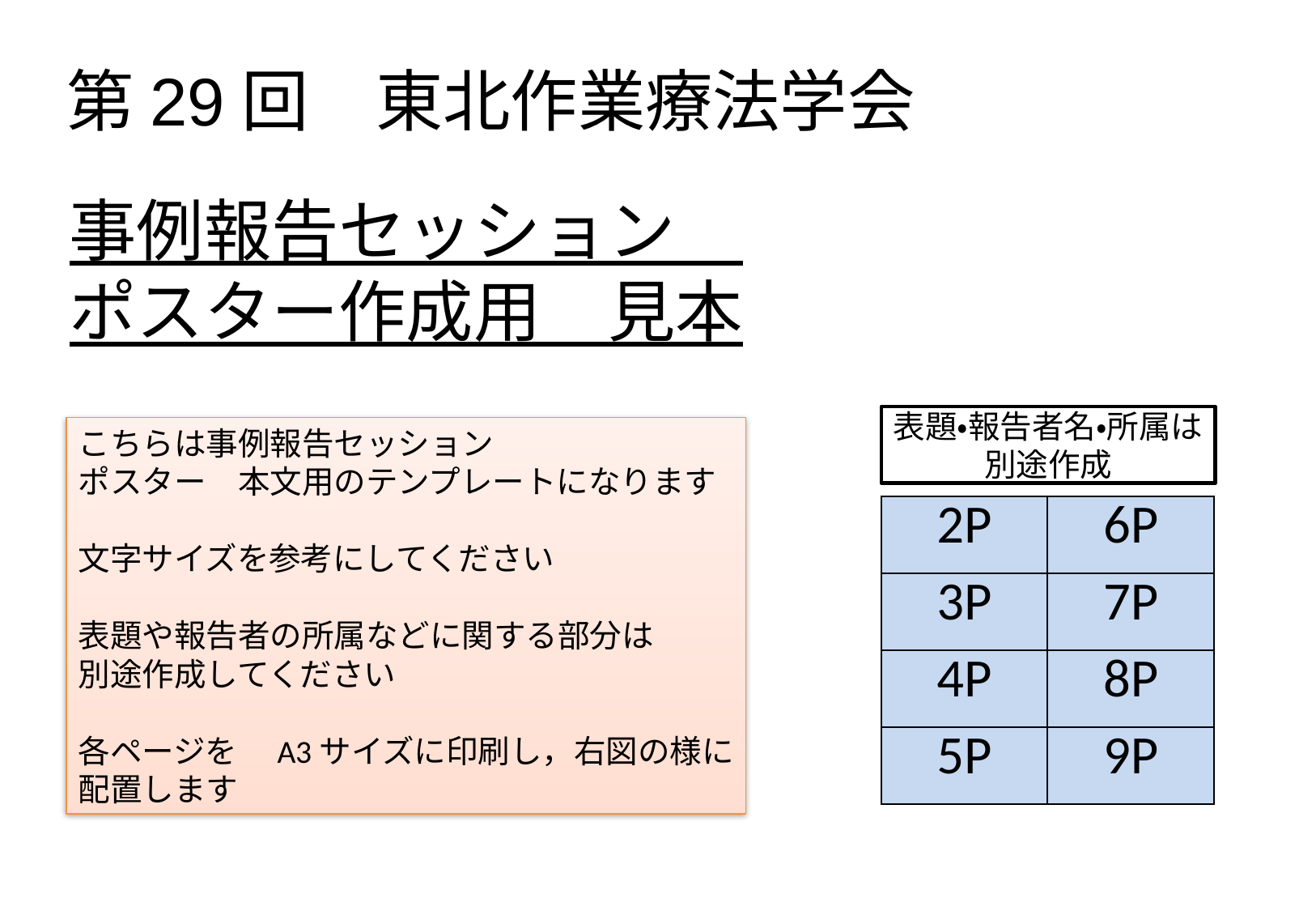

第29回　東北作業療法学会
事例報告セッション
ポスター作成用　見本
表題・報告者名・所属は別途作成
こちらは事例報告セッション
ポスター　本文用のテンプレートになります

文字サイズを参考にしてください

表題や報告者の所属などに関する部分は
別途作成してください

各ページを　A3サイズに印刷し，右図の様に
配置します
| 2P | 6P |
| --- | --- |
| 3P | 7P |
| 4P | 8P |
| 5P | 9P |